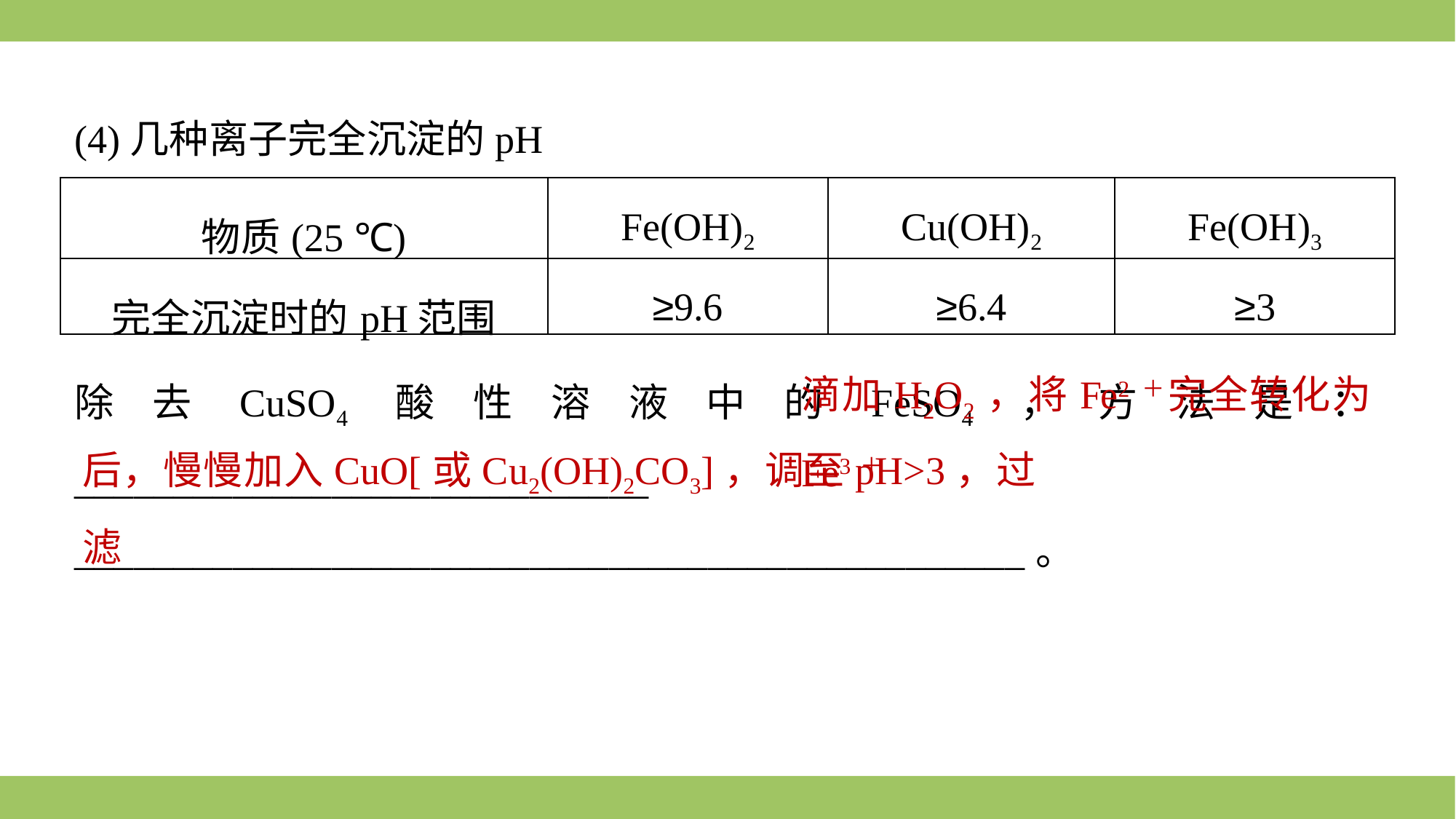

(4)几种离子完全沉淀的pH
| 物质(25 ℃) | Fe(OH)2 | Cu(OH)2 | Fe(OH)3 |
| --- | --- | --- | --- |
| 完全沉淀时的pH范围 | ≥9.6 | ≥6.4 | ≥3 |
滴加H2O2，将Fe2＋完全转化为Fe3＋
除去CuSO4酸性溶液中的FeSO4，方法是：_____________________________
________________________________________________。
后，慢慢加入CuO[或Cu2(OH)2CO3]，调至pH>3，过滤